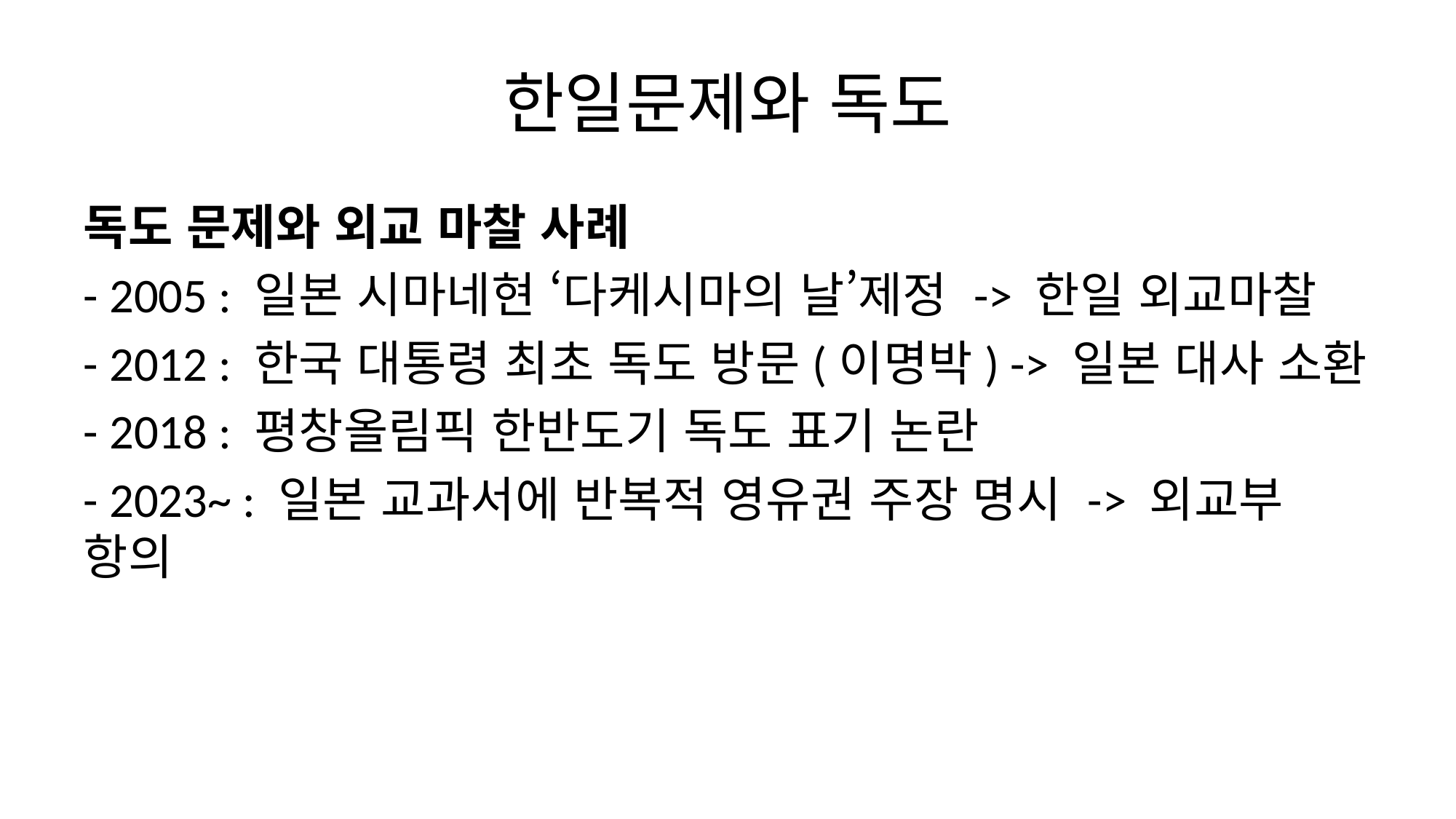

# 한일문제와 독도
독도 문제와 외교 마찰 사례
- 2005 : 일본 시마네현 ‘다케시마의 날’제정 -> 한일 외교마찰
- 2012 : 한국 대통령 최초 독도 방문(이명박) -> 일본 대사 소환
- 2018 : 평창올림픽 한반도기 독도 표기 논란
- 2023~ : 일본 교과서에 반복적 영유권 주장 명시 -> 외교부 항의